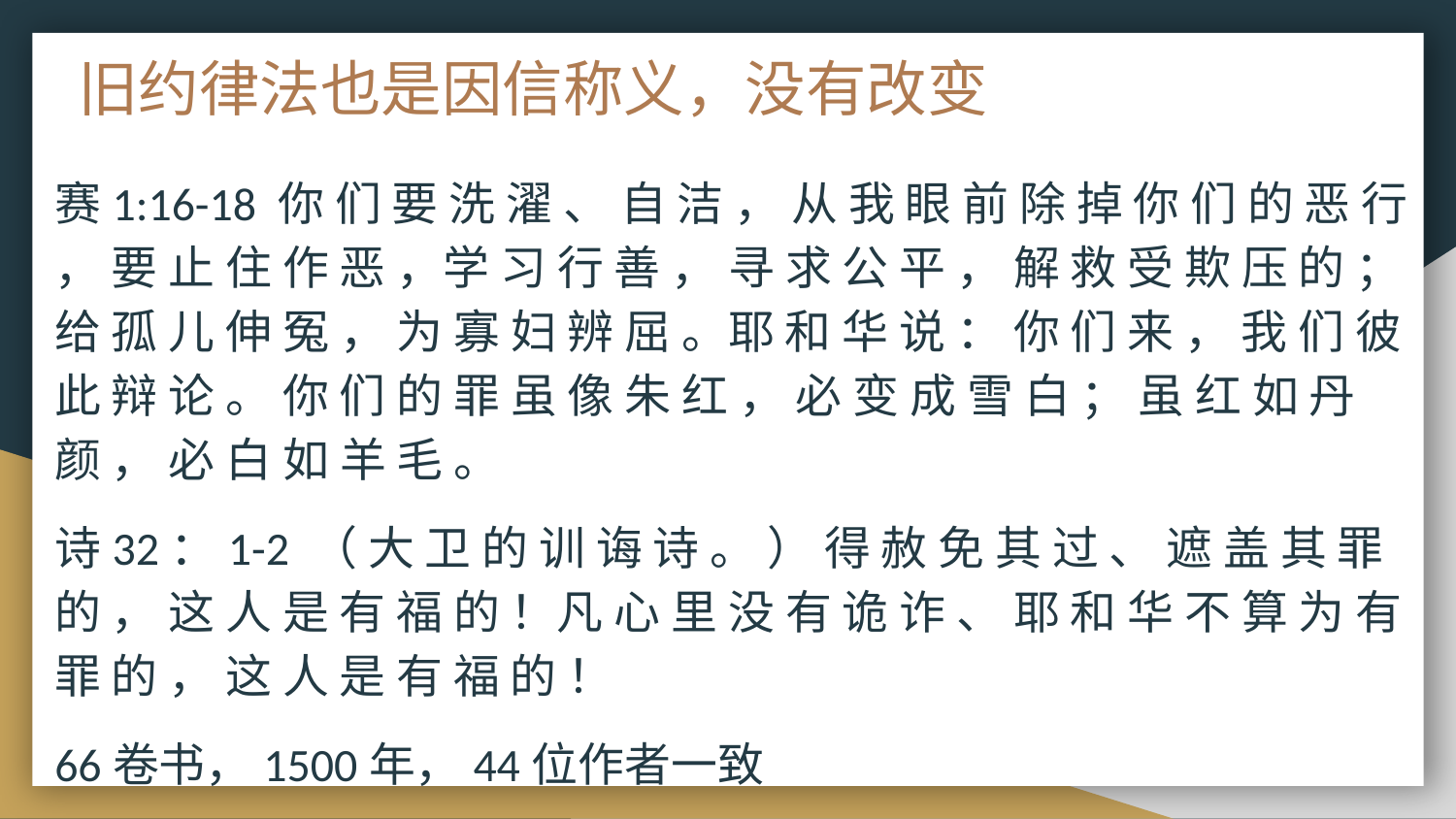

# 旧约律法也是因信称义，没有改变
赛1:16-18 你 们 要 洗 濯 、 自 洁 ， 从 我 眼 前 除 掉 你 们 的 恶 行 ， 要 止 住 作 恶 ，学 习 行 善 ， 寻 求 公 平 ， 解 救 受 欺 压 的 ； 给 孤 儿 伸 冤 ， 为 寡 妇 辨 屈 。耶 和 华 说 ： 你 们 来 ， 我 们 彼 此 辩 论 。 你 们 的 罪 虽 像 朱 红 ， 必 变 成 雪 白 ； 虽 红 如 丹 颜 ， 必 白 如 羊 毛 。
诗32：1-2 （ 大 卫 的 训 诲 诗 。 ） 得 赦 免 其 过 、 遮 盖 其 罪 的 ， 这 人 是 有 福 的 ！凡 心 里 没 有 诡 诈 、 耶 和 华 不 算 为 有 罪 的 ， 这 人 是 有 福 的 ！
66卷书，1500年，44位作者一致